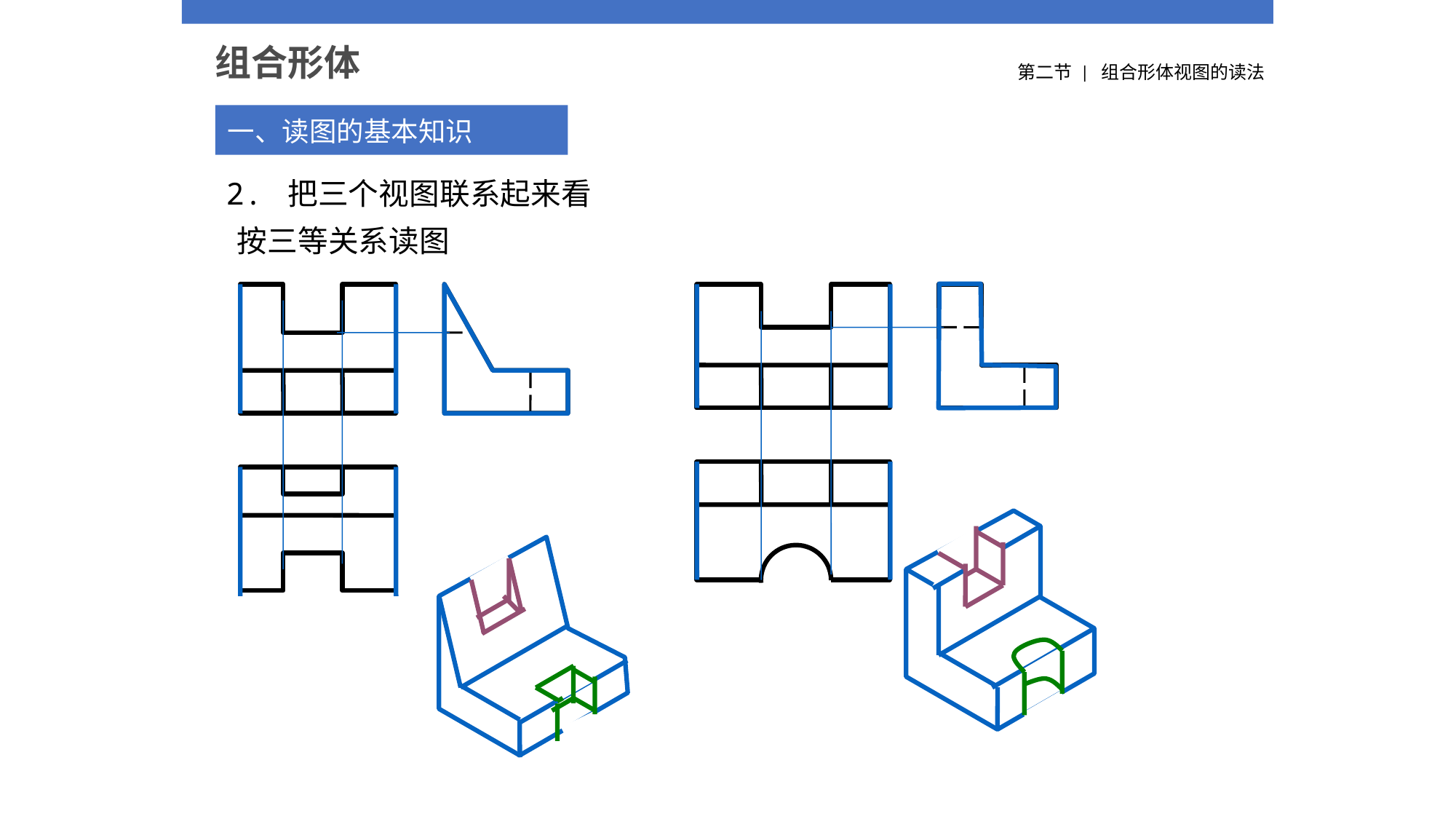

组合形体
第二节 |  组合形体视图的读法

一、读图的基本知识
2. 把三个视图联系起来看
按三等关系读图